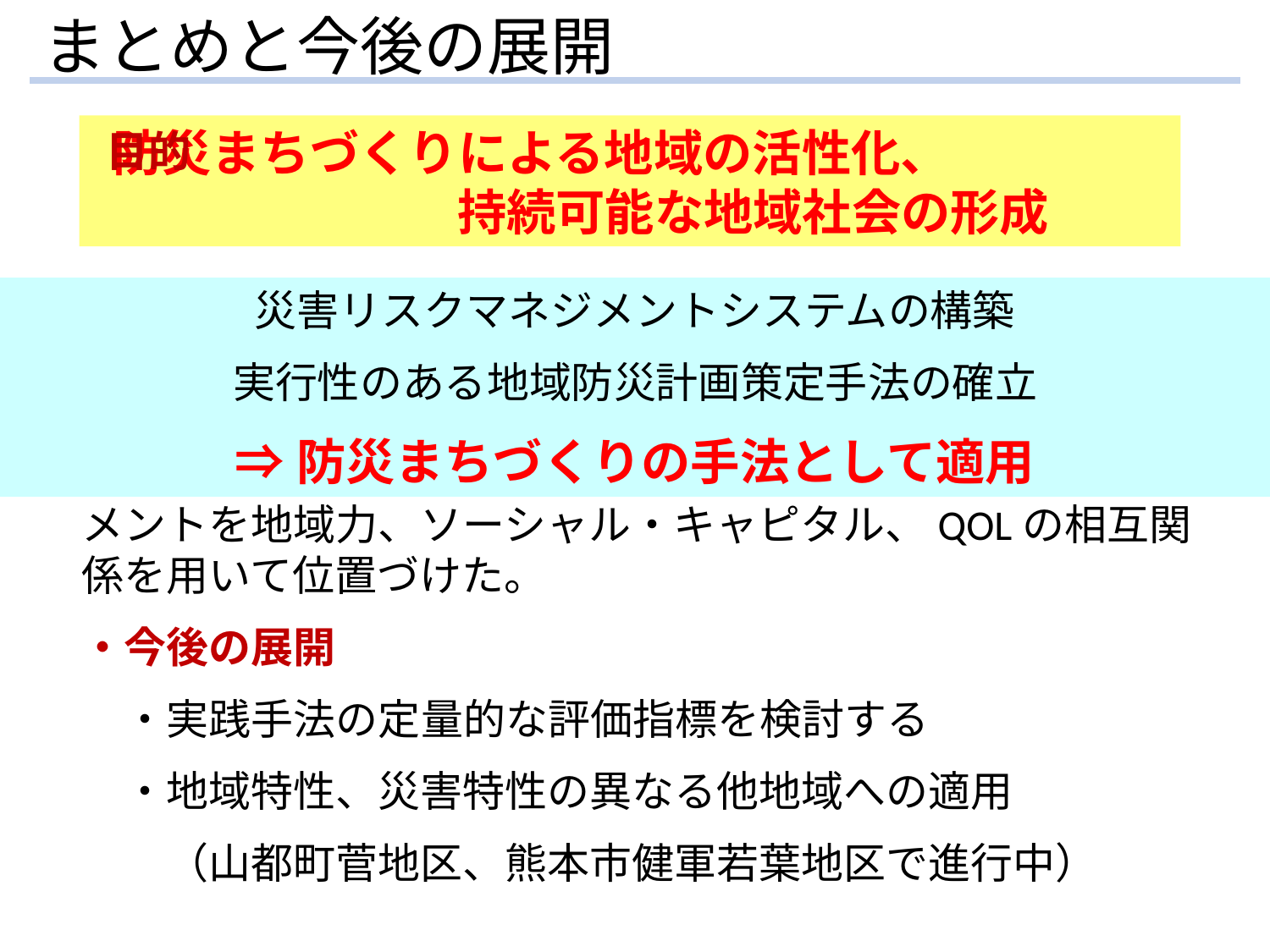

まとめと今後の展開
防災まちづくりによる地域の活性化、　　　　　　　　　持続可能な地域社会の形成
目的
・まとめ
PDCAサイクルの過程で得た地域のニーズに応えた対策を実施し、実践手法の適用が可能であることがわかった。
実践手法の定量的な評価をするために、災害リスクマネジメントを地域力、ソーシャル・キャピタル、QOLの相互関係を用いて位置づけた。
・今後の展開
　・実践手法の定量的な評価指標を検討する
　・地域特性、災害特性の異なる他地域への適用
　　（山都町菅地区、熊本市健軍若葉地区で進行中）
災害リスクマネジメントシステムの構築
実行性のある地域防災計画策定手法の確立
⇒防災まちづくりの手法として適用